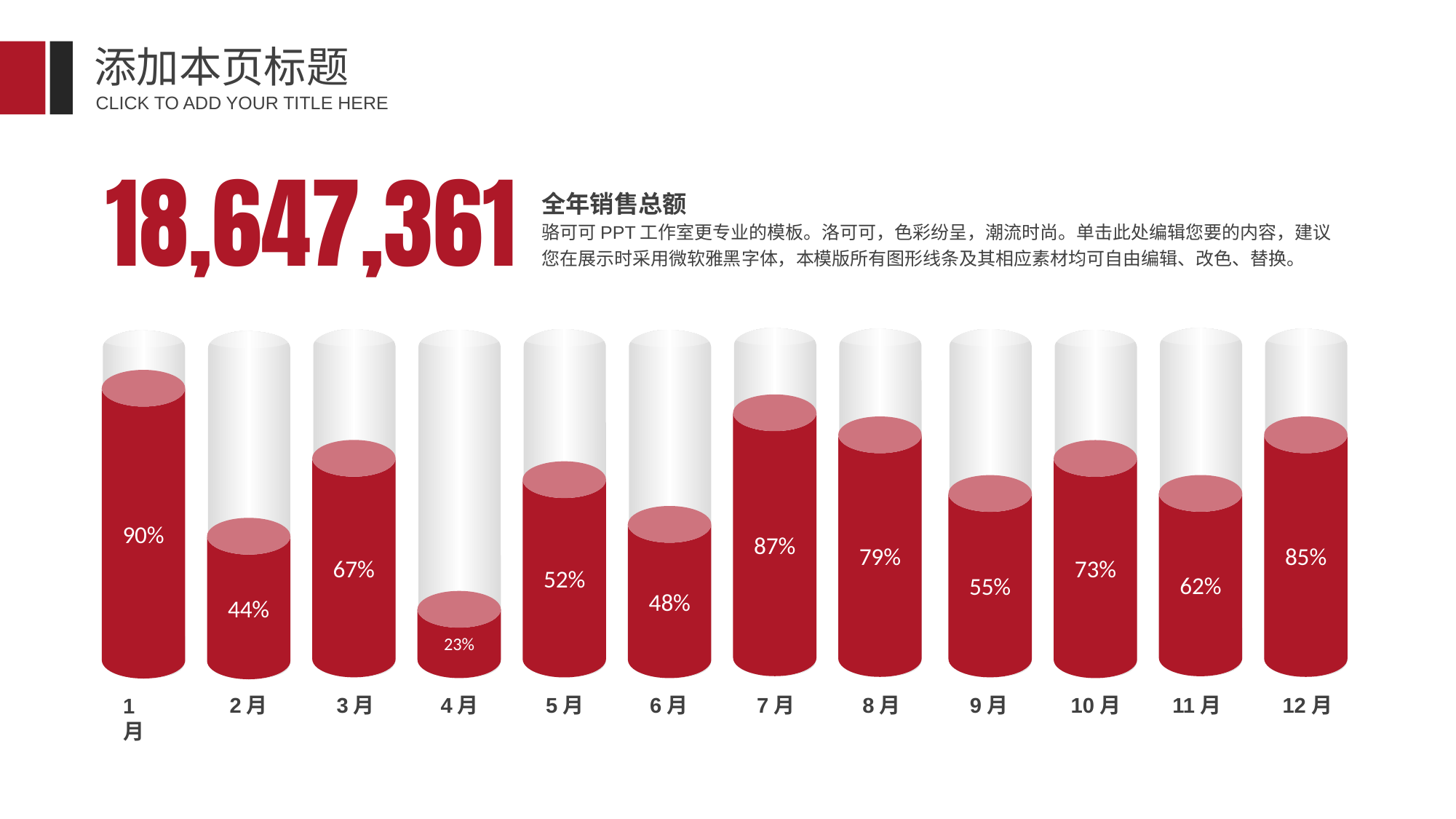

添加本页标题
CLICK TO ADD YOUR TITLE HERE

18,647,361
全年销售总额
骆可可PPT工作室更专业的模板。洛可可，色彩纷呈，潮流时尚。单击此处编辑您要的内容，建议您在展示时采用微软雅黑字体，本模版所有图形线条及其相应素材均可自由编辑、改色、替换。

90%
87%
85%
79%
67%
73%
52%
62%
55%
48%
44%
23%
2月
3月
4月
5月
6月
7月
8月
9月
10月
11月
12月
1月